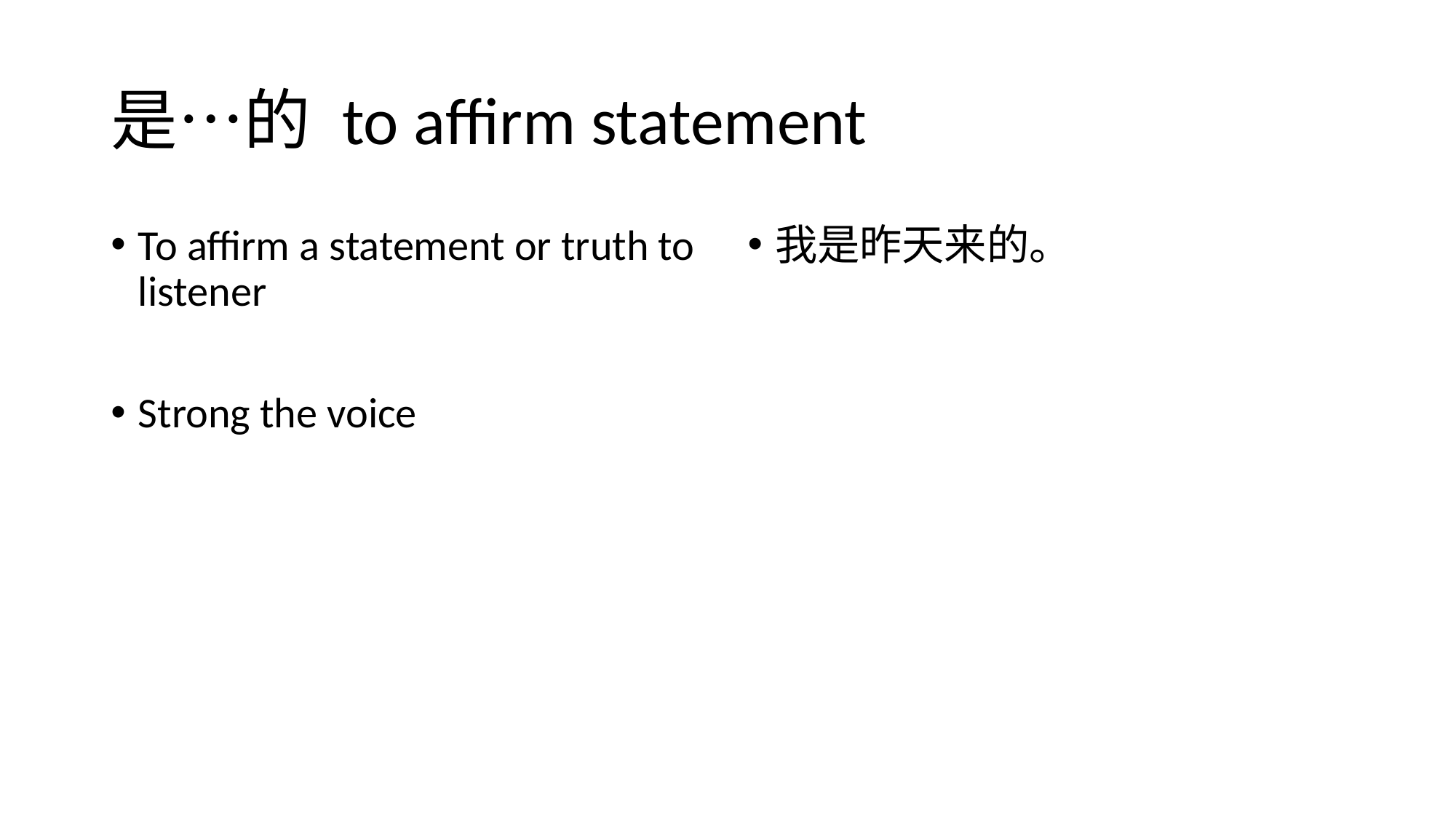

# 是…的 to affirm statement
To affirm a statement or truth to listener

Strong the voice
我是昨天来的。